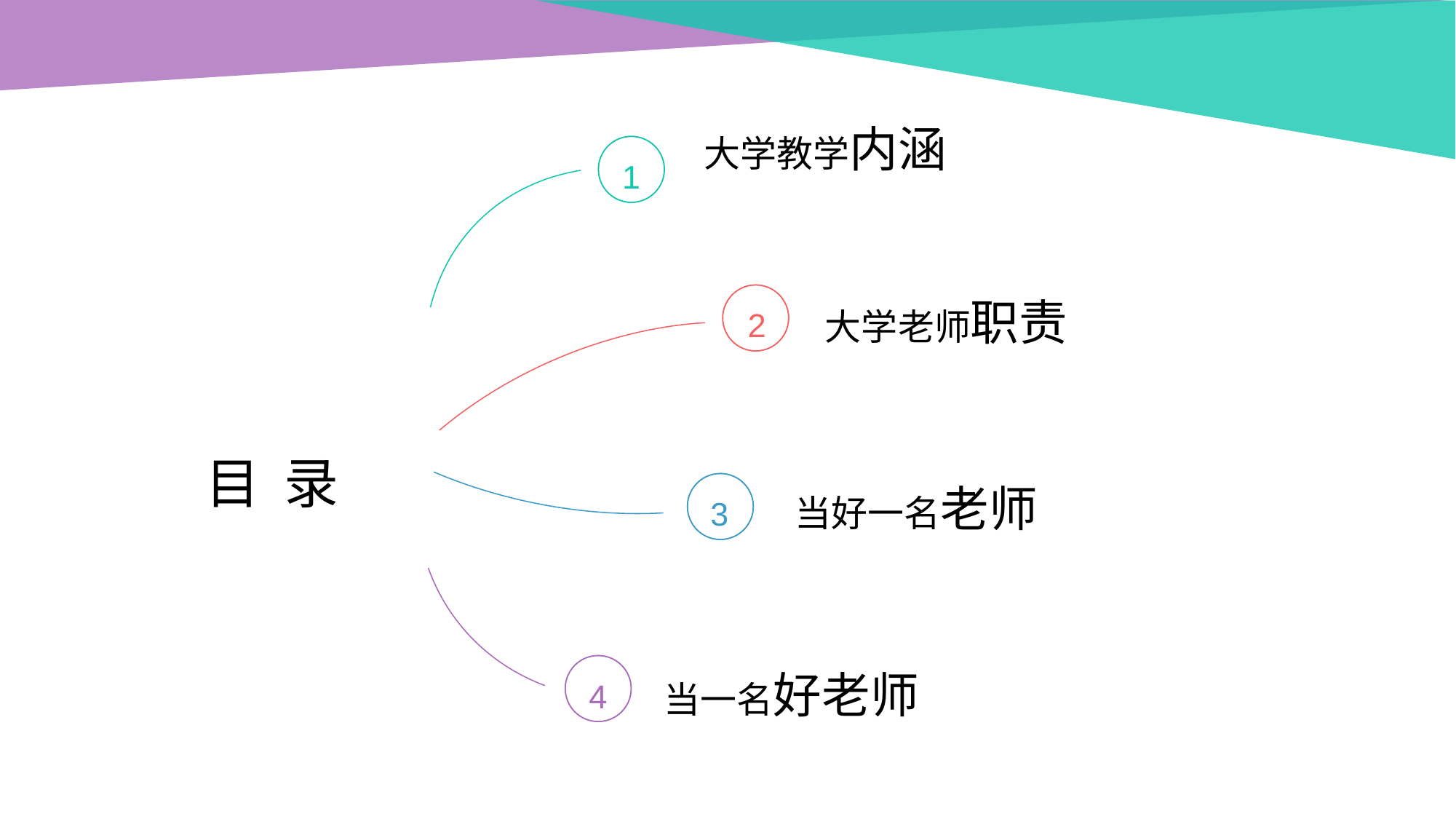

大学教学内涵

1

大学老师职责

2

目  录
当好一名老师

3
当一名好老师

4